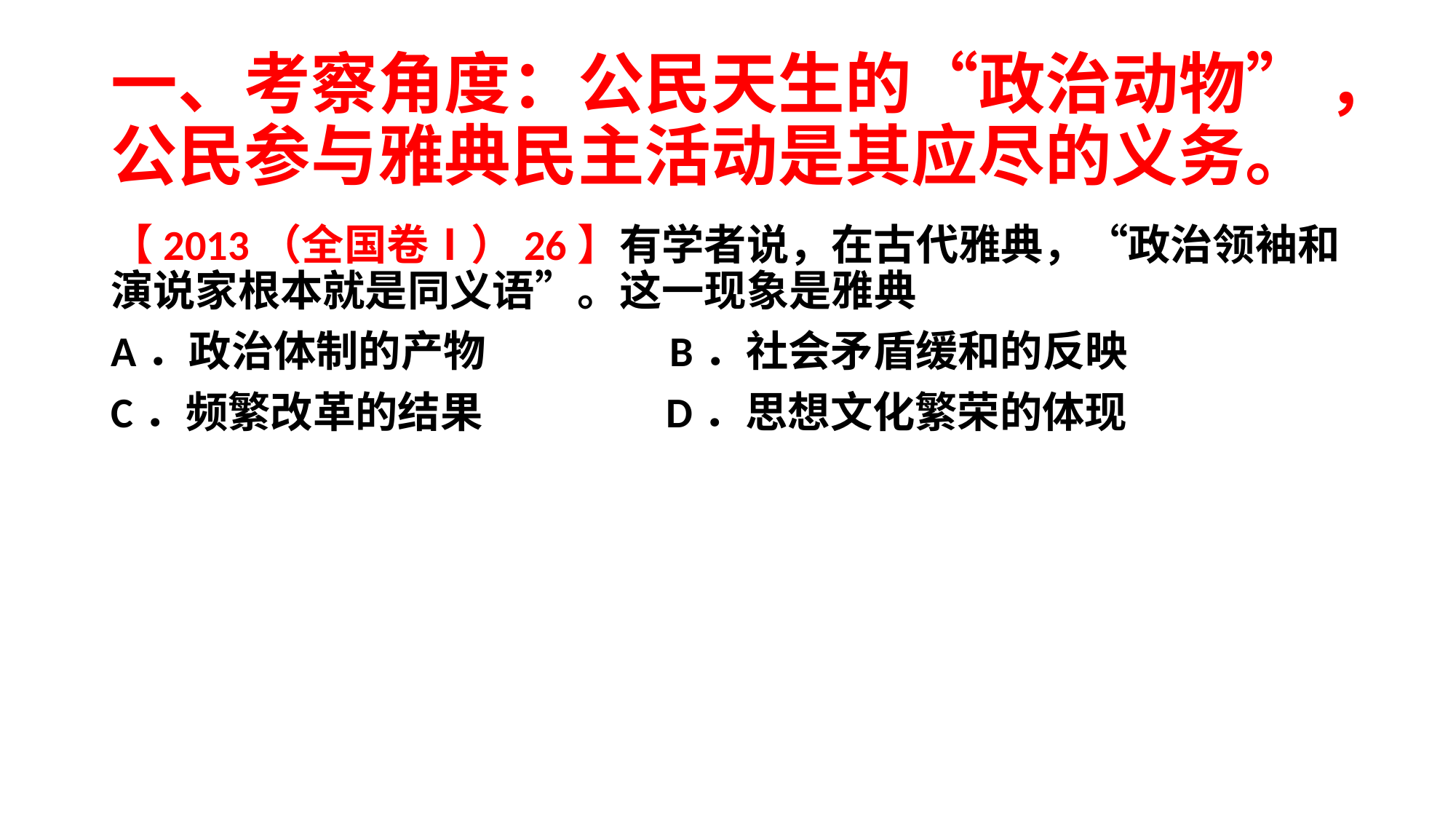

# 一、考察角度：公民天生的“政治动物” ，公民参与雅典民主活动是其应尽的义务。
【2013（全国卷Ⅰ）26】有学者说，在古代雅典，“政治领袖和演说家根本就是同义语”。这一现象是雅典
A．政治体制的产物                  B．社会矛盾缓和的反映
C．频繁改革的结果                  D．思想文化繁荣的体现